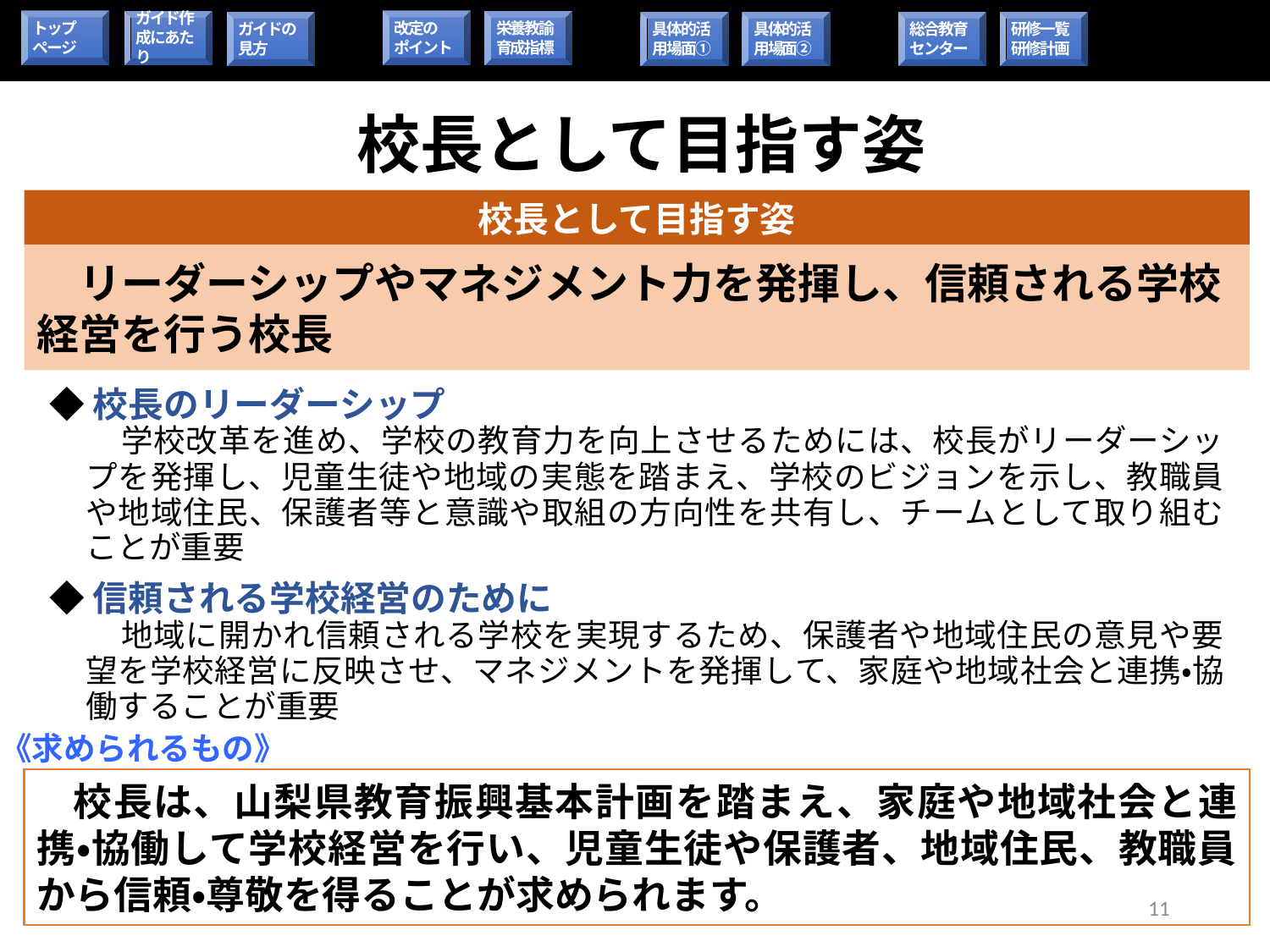

改定の　ポイント
トップ
ページ
ガイド作成にあたり
総合教育センター
ガイドの
見方
具体的活用場面①
具体的活用場面②
研修一覧
研修計画
栄養教諭育成指標
# 校長として目指す姿
校長として目指す姿
　リーダーシップやマネジメント力を発揮し、信頼される学校経営を行う校長
◆校長のリーダーシップ
　　学校改革を進め、学校の教育力を向上させるためには、校長がリーダーシップを発揮し、児童生徒や地域の実態を踏まえ、学校のビジョンを示し、教職員や地域住民、保護者等と意識や取組の方向性を共有し、チームとして取り組むことが重要

◆信頼される学校経営のために
　　地域に開かれ信頼される学校を実現するため、保護者や地域住民の意見や要望を学校経営に反映させ、マネジメントを発揮して、家庭や地域社会と連携・協働することが重要
《求められるもの》

校長は、山梨県教育振興基本計画を踏まえ、家庭や地域社会と連携・協働して学校経営を行い、児童生徒や保護者、地域住民、教職員から信頼・尊敬を得ることが求められます。
11